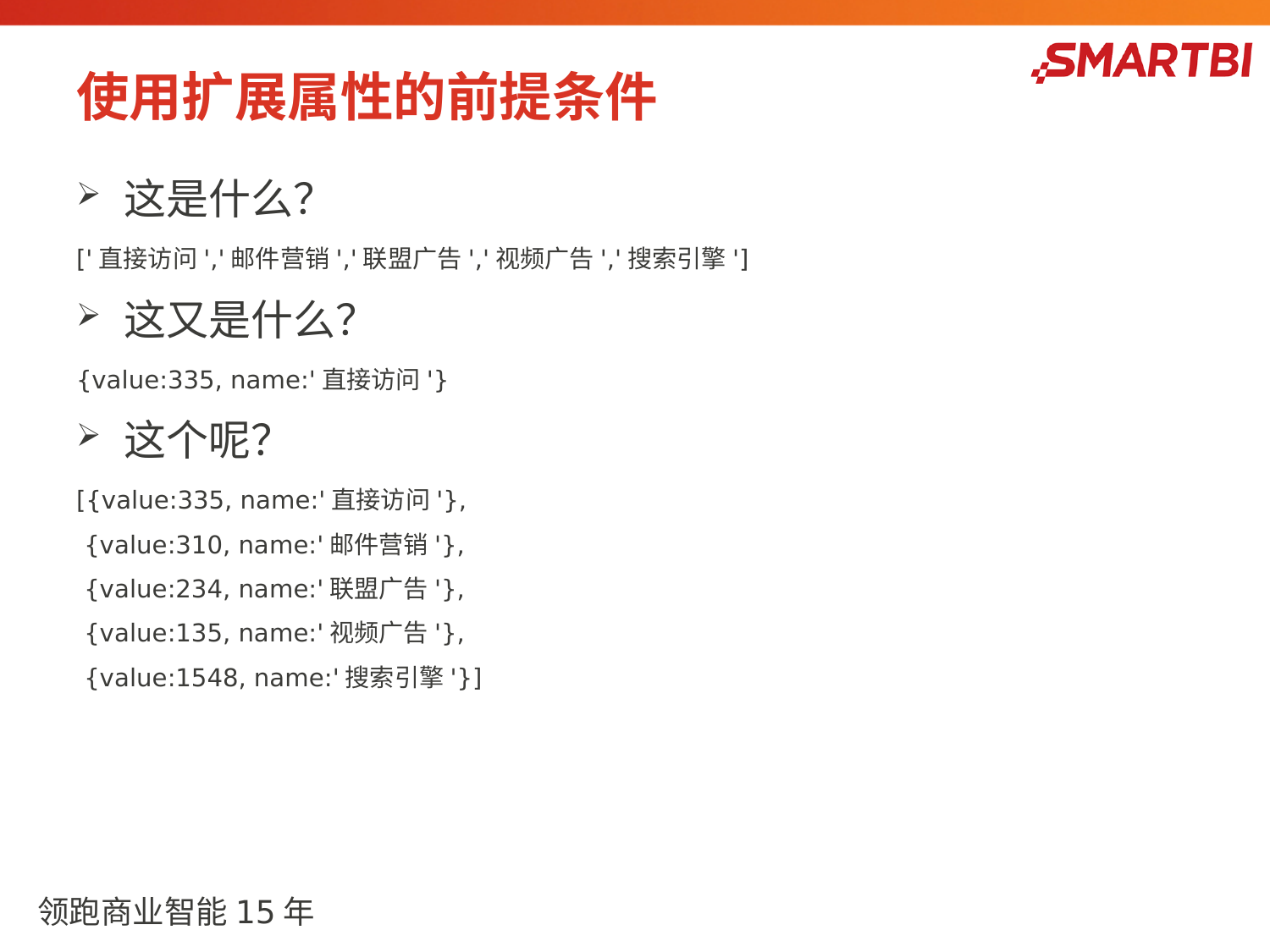

# 使用扩展属性的前提条件
这是什么？
['直接访问','邮件营销','联盟广告','视频广告','搜索引擎']
这又是什么？
{value:335, name:'直接访问'}
这个呢？
[{value:335, name:'直接访问'},
 {value:310, name:'邮件营销'},
 {value:234, name:'联盟广告'},
 {value:135, name:'视频广告'},
 {value:1548, name:'搜索引擎'}]